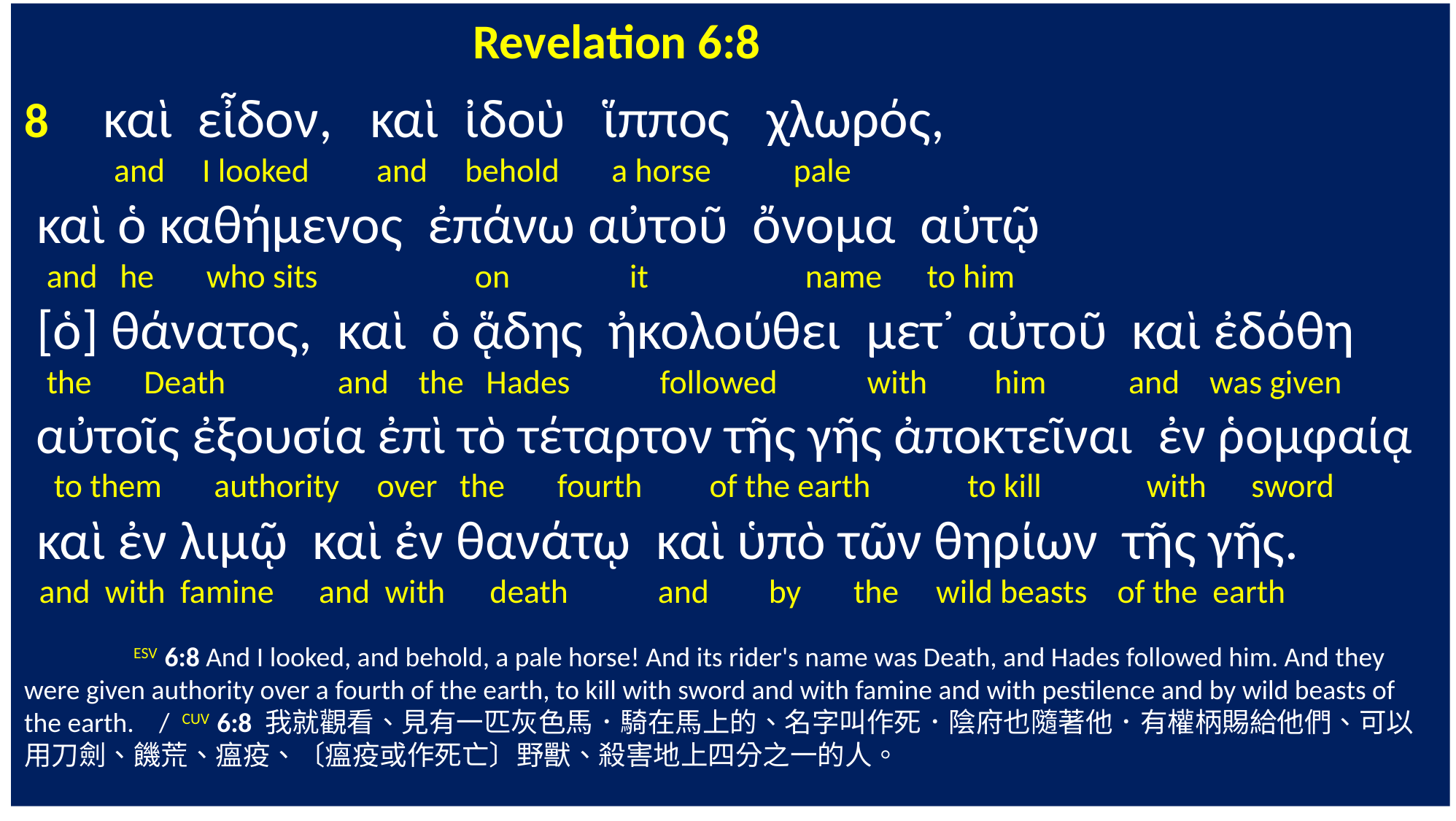

Revelation 6:8

8     καὶ  εἶδον,   καὶ  ἰδοὺ   ἵππος   χλωρός,
            and     I looked         and     behold       a horse           pale
 καὶ ὁ καθήμενος  ἐπάνω αὐτοῦ  ὄνομα  αὐτῷ
   and   he       who sits                     on                it                     name      to him
 [ὁ] θάνατος,  καὶ  ὁ ᾅδης  ἠκολούθει  μετ᾽ αὐτοῦ  καὶ ἐδόθη
   the       Death               and    the   Hades            followed            with         him           and    was given
 αὐτοῖς ἐξουσία ἐπὶ τὸ τέταρτον τῆς γῆς ἀποκτεῖναι  ἐν ῥομφαίᾳ
    to them       authority     over   the       fourth         of the earth             to kill              with      sword
 καὶ ἐν λιμῷ  καὶ ἐν θανάτῳ  καὶ ὑπὸ τῶν θηρίων  τῆς γῆς.
  and  with  famine      and  with      death            and        by       the     wild beasts    of the  earth

 	ESV  6:8 And I looked, and behold, a pale horse! And its rider's name was Death, and Hades followed him. And they were given authority over a fourth of the earth, to kill with sword and with famine and with pestilence and by wild beasts of the earth.    /  CUV  6:8 我就觀看、見有一匹灰色馬．騎在馬上的、名字叫作死．陰府也隨著他．有權柄賜給他們、可以用刀劍、饑荒、瘟疫、〔瘟疫或作死亡〕野獸、殺害地上四分之一的人。